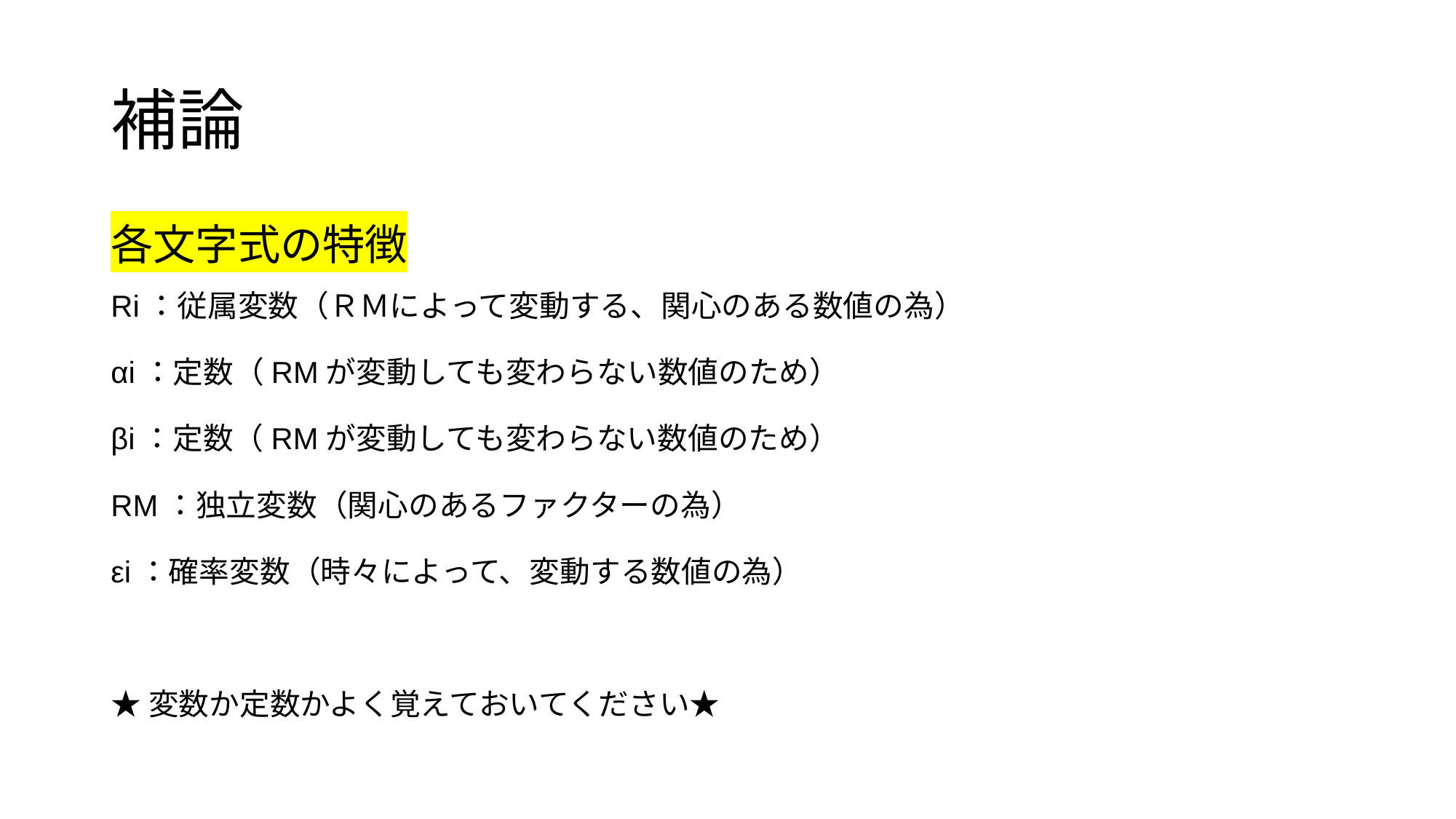

# 補論
各文字式の特徴
Ri：従属変数（ＲＭによって変動する、関心のある数値の為）
αi：定数（RMが変動しても変わらない数値のため）
βi：定数（RMが変動しても変わらない数値のため）
RM：独立変数（関心のあるファクターの為）
εi：確率変数（時々によって、変動する数値の為）

★変数か定数かよく覚えておいてください★